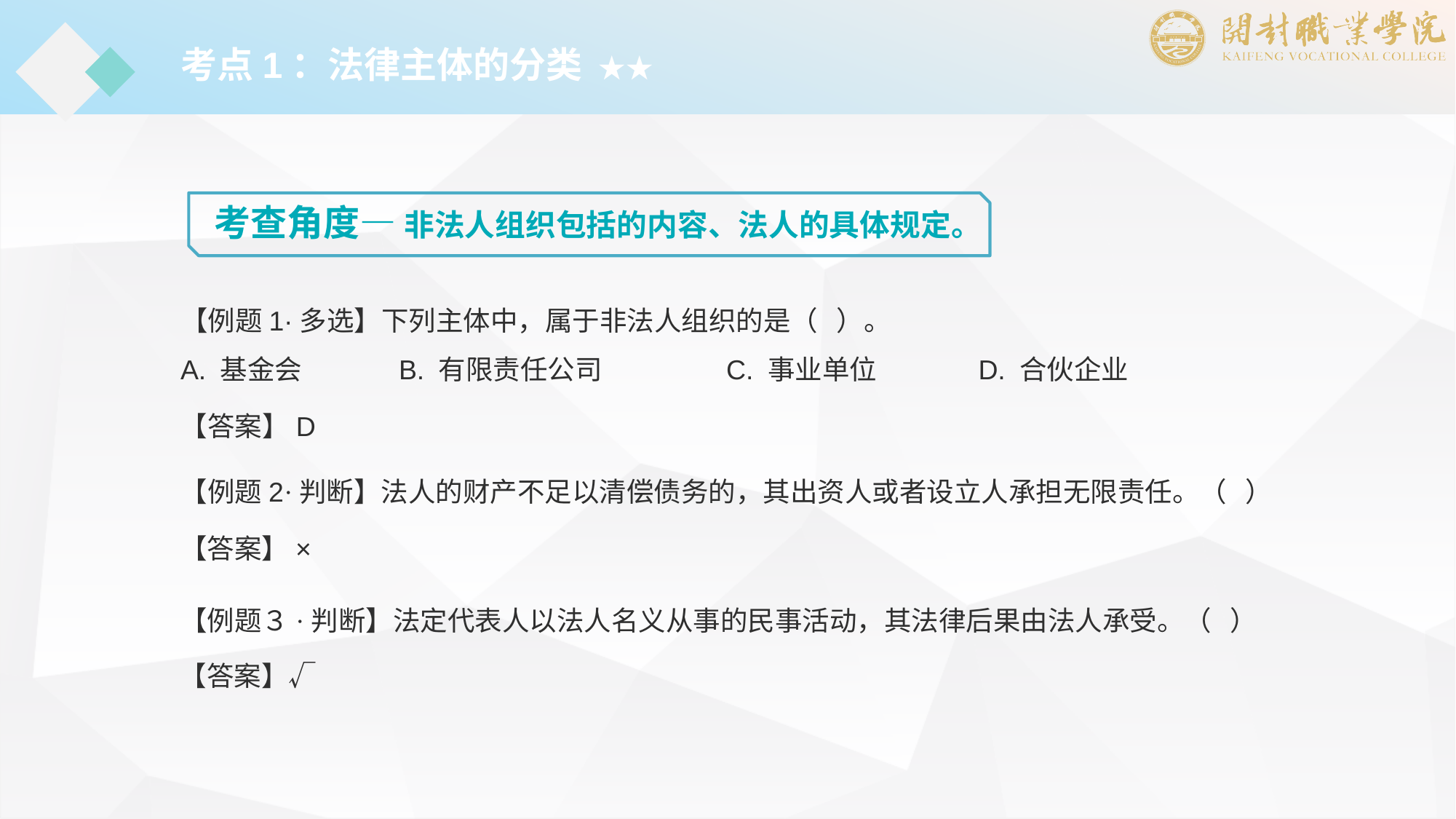

考点1：法律主体的分类  ★★
考查角度— 非法人组织包括的内容、法人的具体规定。

【例题1·多选】下列主体中，属于非法人组织的是（   ）。
A. 基金会	B. 有限责任公司		C. 事业单位	　D. 合伙企业
【答案】D
【例题2·判断】法人的财产不足以清偿债务的，其出资人或者设立人承担无限责任。（   ）
【答案】×
【例题３·判断】法定代表人以法人名义从事的民事活动，其法律后果由法人承受。（   ）
【答案】√